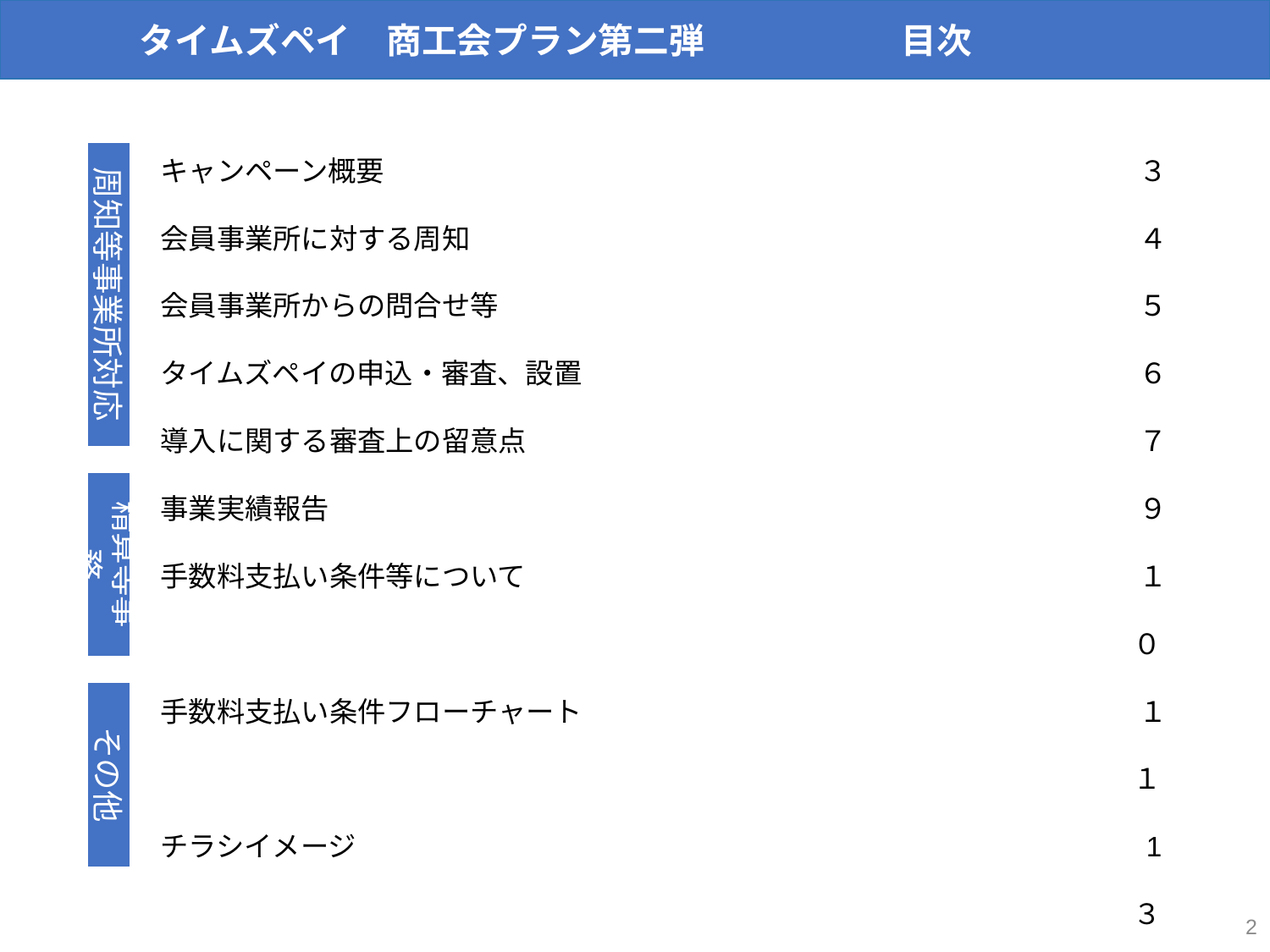

タイムズペイ　商工会プラン第二弾		目次
キャンペーン概要 	 ３
会員事業所に対する周知 	 ４
会員事業所からの問合せ等 	 ５
タイムズペイの申込・審査、設置 	 ６
導入に関する審査上の留意点 	 ７
事業実績報告 	 ９
手数料支払い条件等について 	 １０
手数料支払い条件フローチャート 	 １１
チラシイメージ 	 1３
お問合せフォームイメージ 	 1４
お問合せ窓口等について 	 1５
周知等事業所対応
精算等事務
その他
2